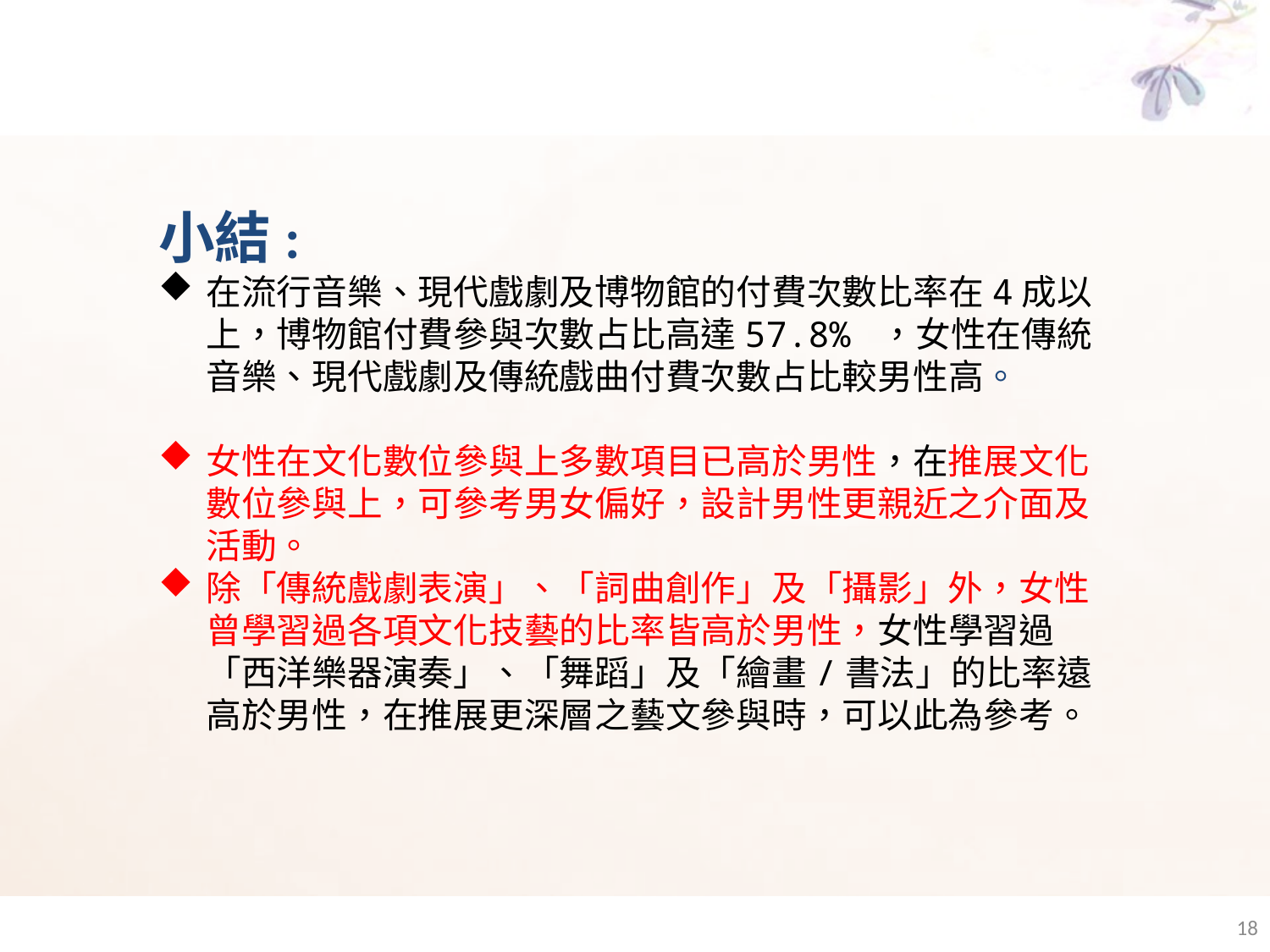

小結:
在流行音樂、現代戲劇及博物館的付費次數比率在4成以上，博物館付費參與次數占比高達57.8% ，女性在傳統音樂、現代戲劇及傳統戲曲付費次數占比較男性高。

女性在文化數位參與上多數項目已高於男性，在推展文化數位參與上，可參考男女偏好，設計男性更親近之介面及活動。
除「傳統戲劇表演」、「詞曲創作」及「攝影」外，女性曾學習過各項文化技藝的比率皆高於男性，女性學習過「西洋樂器演奏」、「舞蹈」及「繪畫/書法」的比率遠高於男性，在推展更深層之藝文參與時，可以此為參考。

18